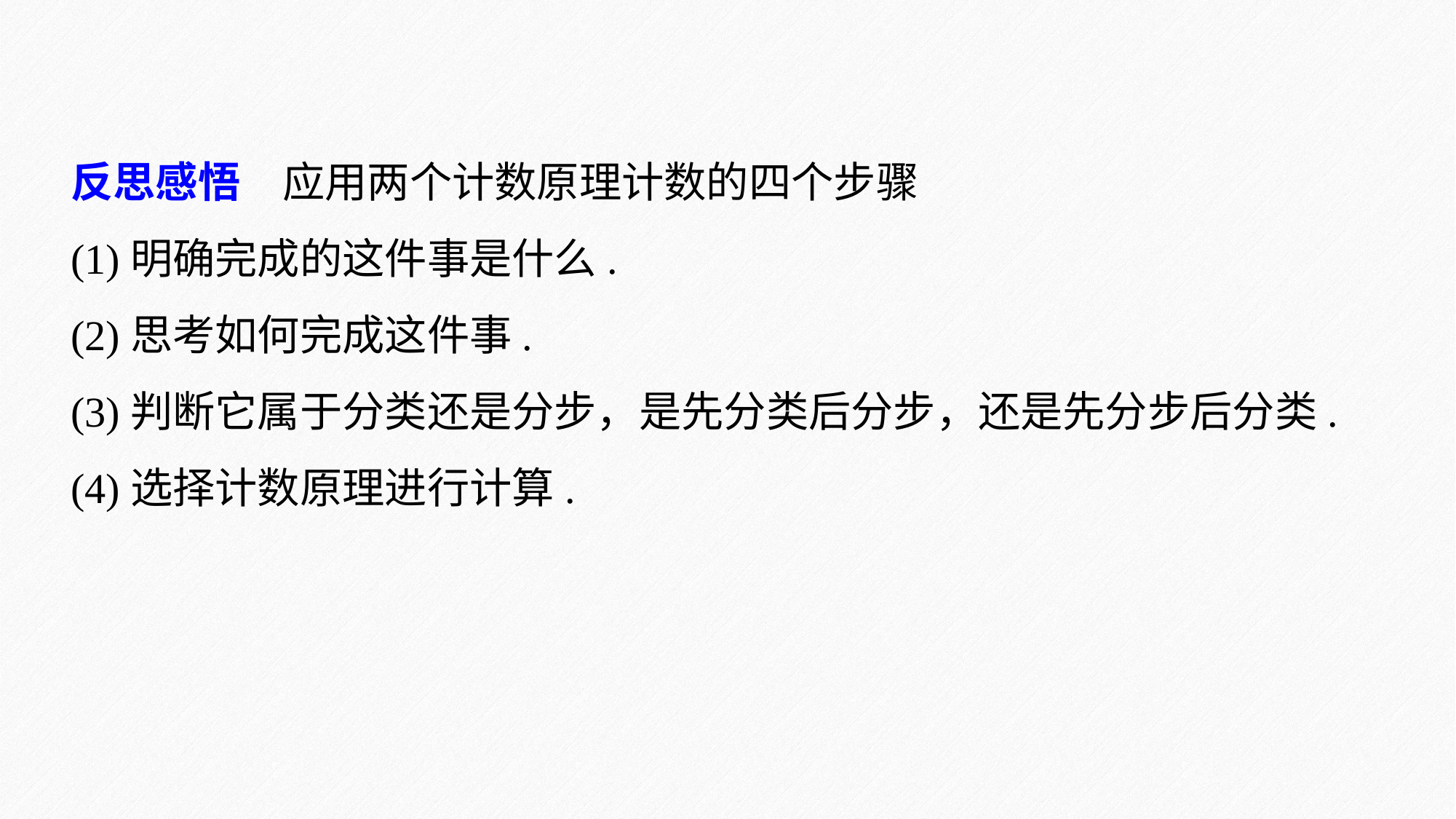

反思感悟　应用两个计数原理计数的四个步骤
(1)明确完成的这件事是什么.
(2)思考如何完成这件事.
(3)判断它属于分类还是分步，是先分类后分步，还是先分步后分类.
(4)选择计数原理进行计算.